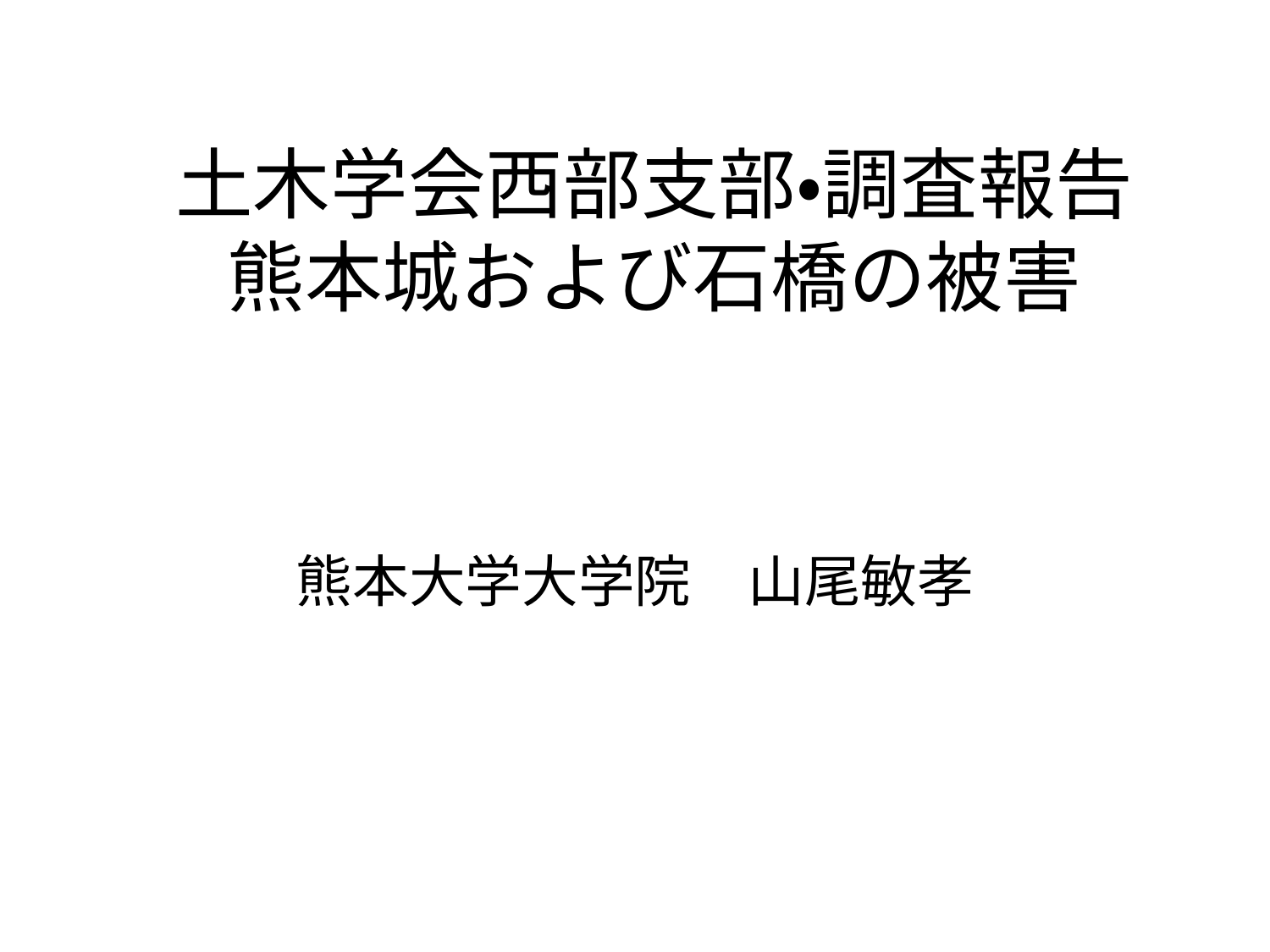

# 土木学会西部支部・調査報告 熊本城および石橋の被害
熊本大学大学院　山尾敏孝